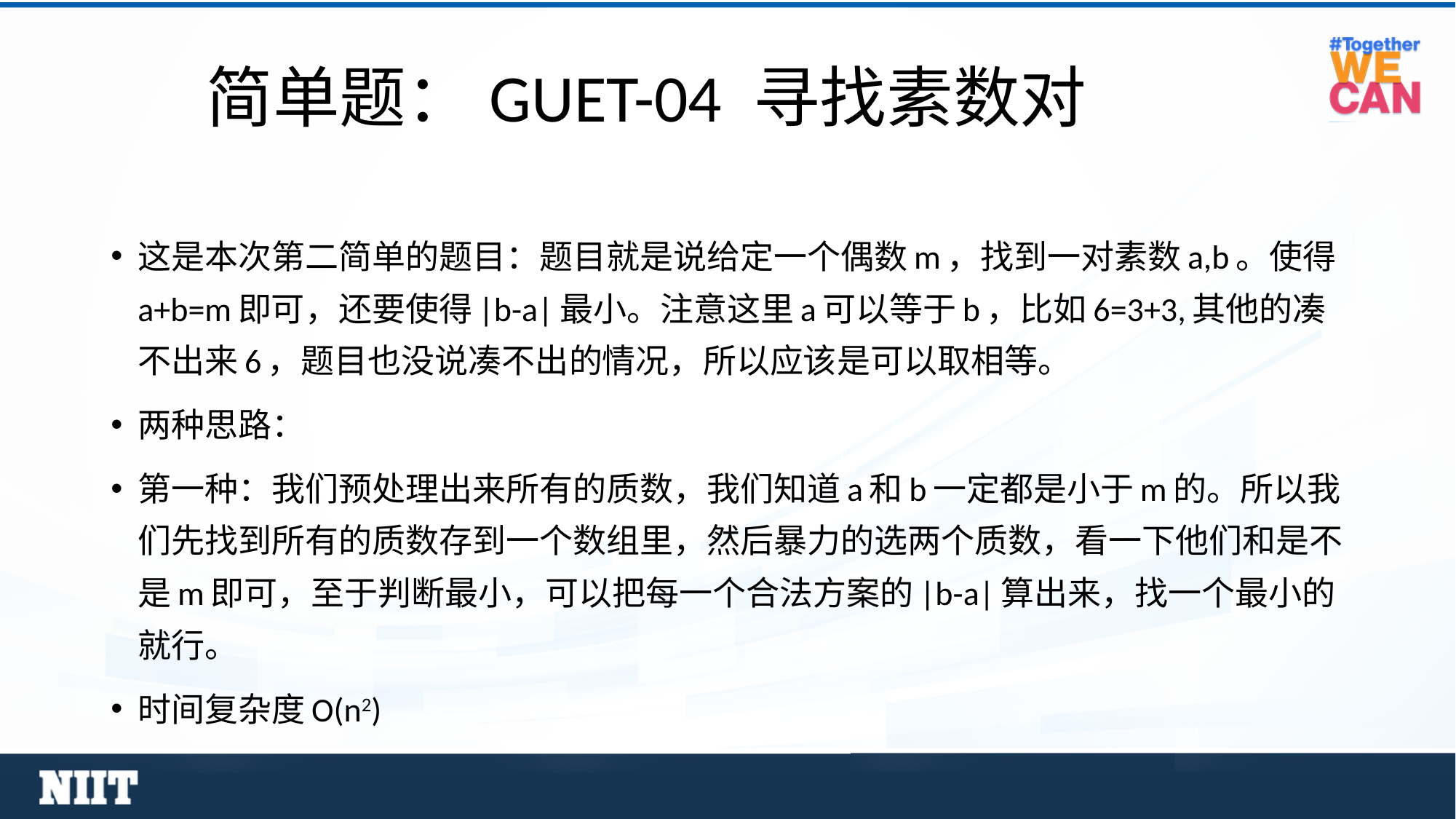

# 简单题：GUET-04 寻找素数对
这是本次第二简单的题目：题目就是说给定一个偶数m，找到一对素数a,b。使得a+b=m即可，还要使得|b-a|最小。注意这里a可以等于b，比如6=3+3,其他的凑不出来6，题目也没说凑不出的情况，所以应该是可以取相等。
两种思路：
第一种：我们预处理出来所有的质数，我们知道a和b一定都是小于m的。所以我们先找到所有的质数存到一个数组里，然后暴力的选两个质数，看一下他们和是不是m即可，至于判断最小，可以把每一个合法方案的|b-a|算出来，找一个最小的就行。
时间复杂度O(n2)
5